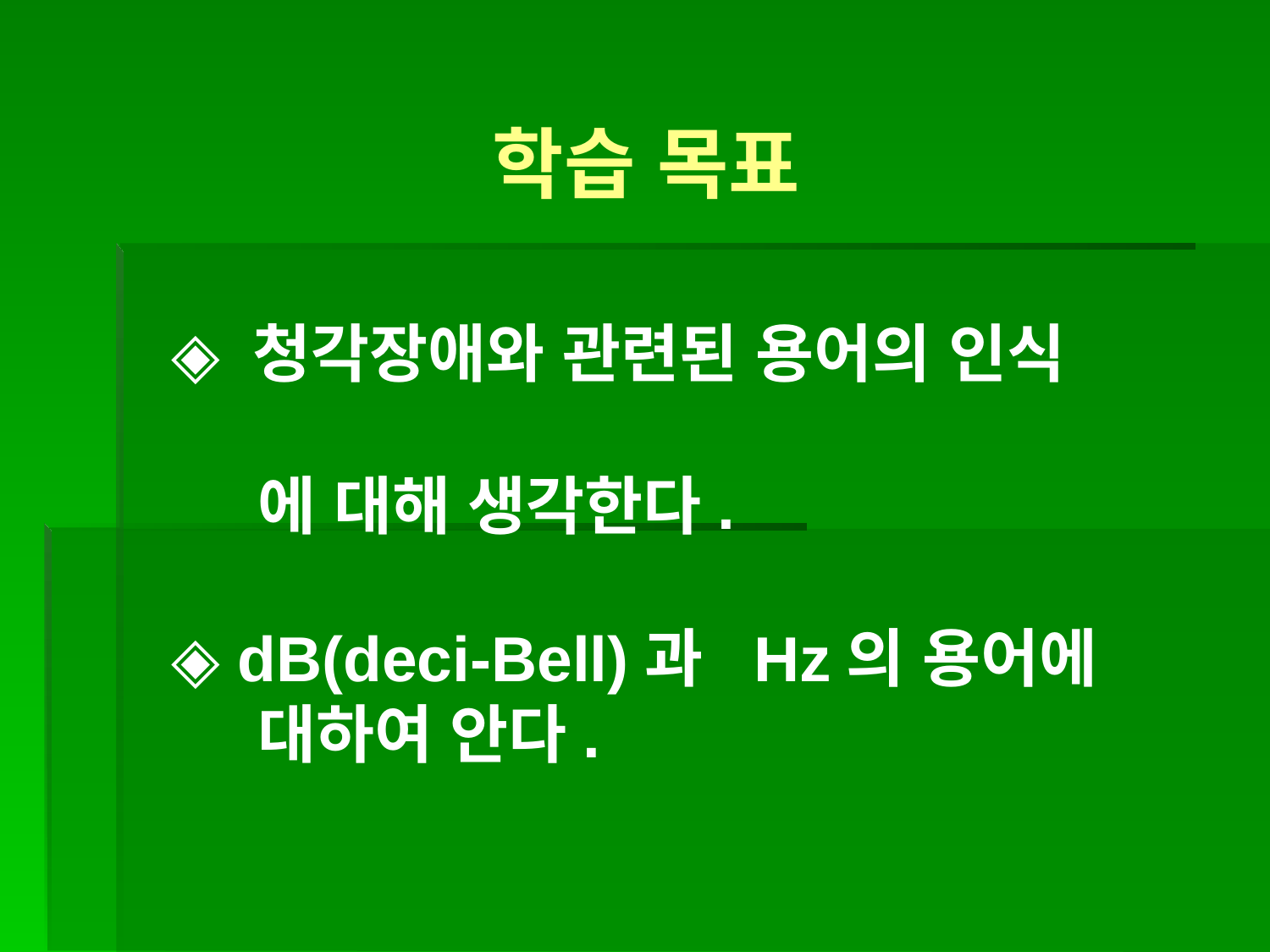

학습 목표
◈ 청각장애와 관련된 용어의 인식
    에 대해 생각한다.

◈ dB(deci-Bell)과  Hz의 용어에
    대하여 안다.